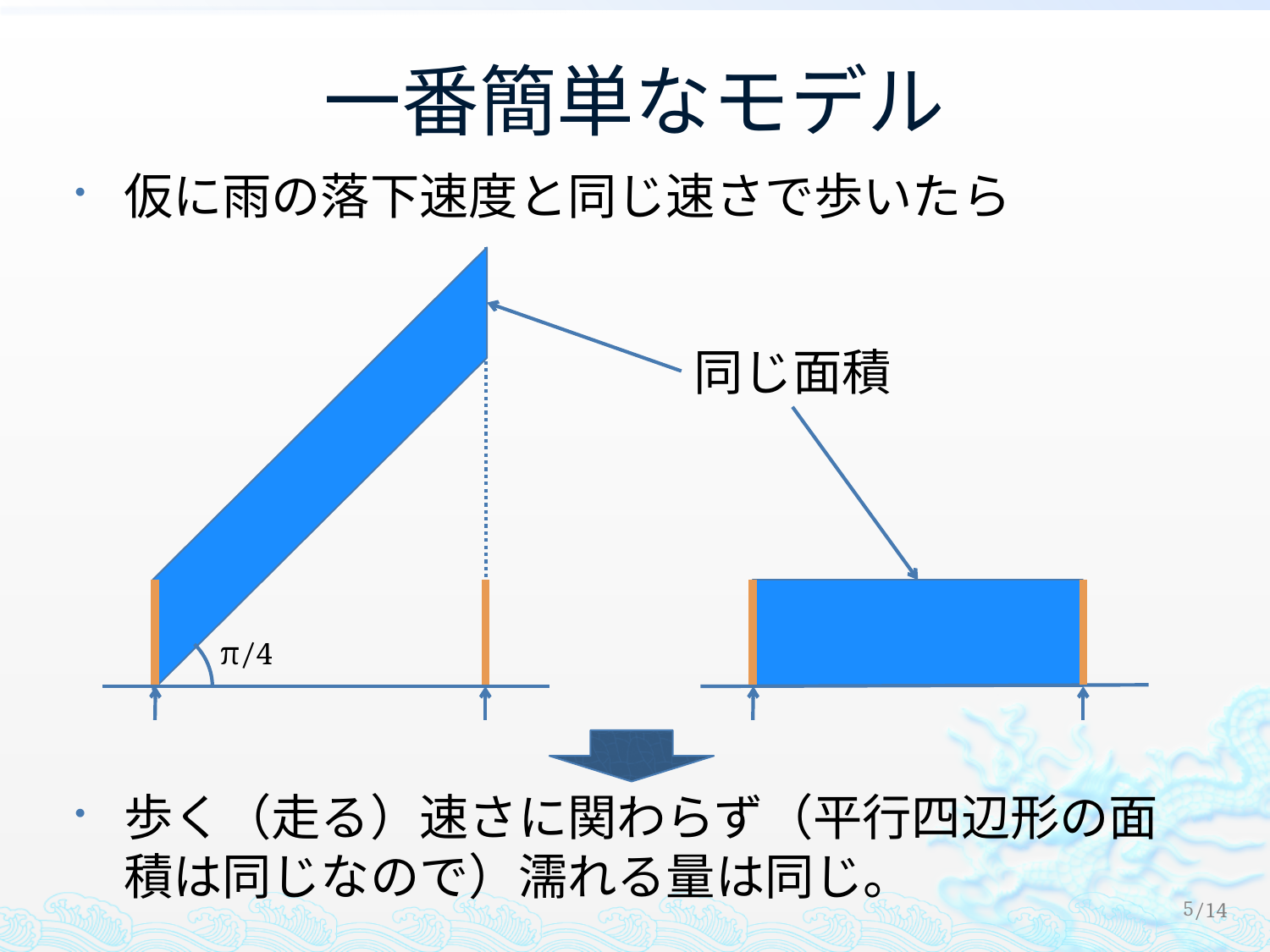

# 一番簡単なモデル
仮に雨の落下速度と同じ速さで歩いたら

歩く（走る）速さに関わらず（平行四辺形の面積は同じなので）濡れる量は同じ。

π/4
同じ面積

5